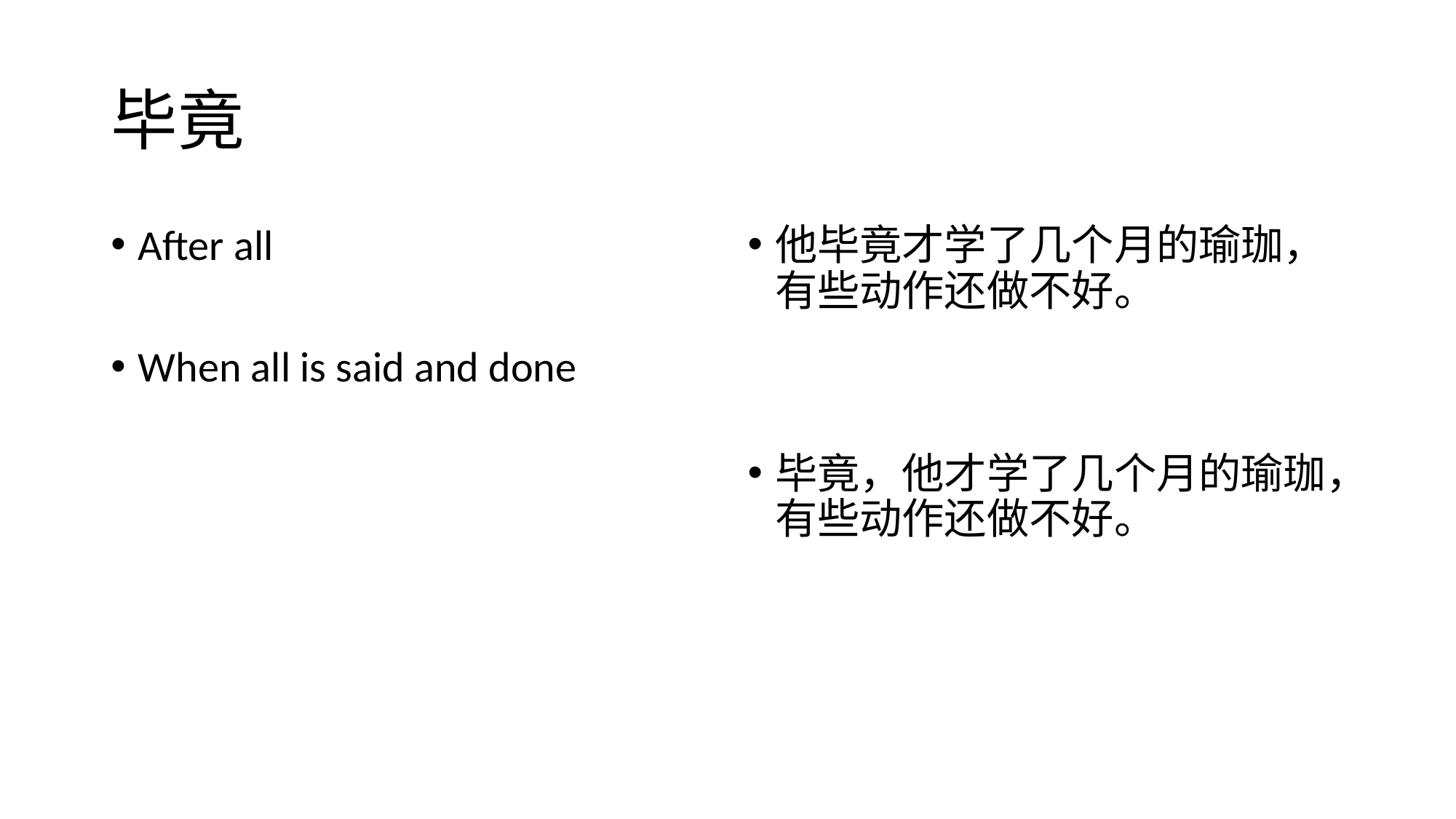

# 毕竟
After all

When all is said and done
他毕竟才学了几个月的瑜珈，有些动作还做不好。

毕竟，他才学了几个月的瑜珈，有些动作还做不好。